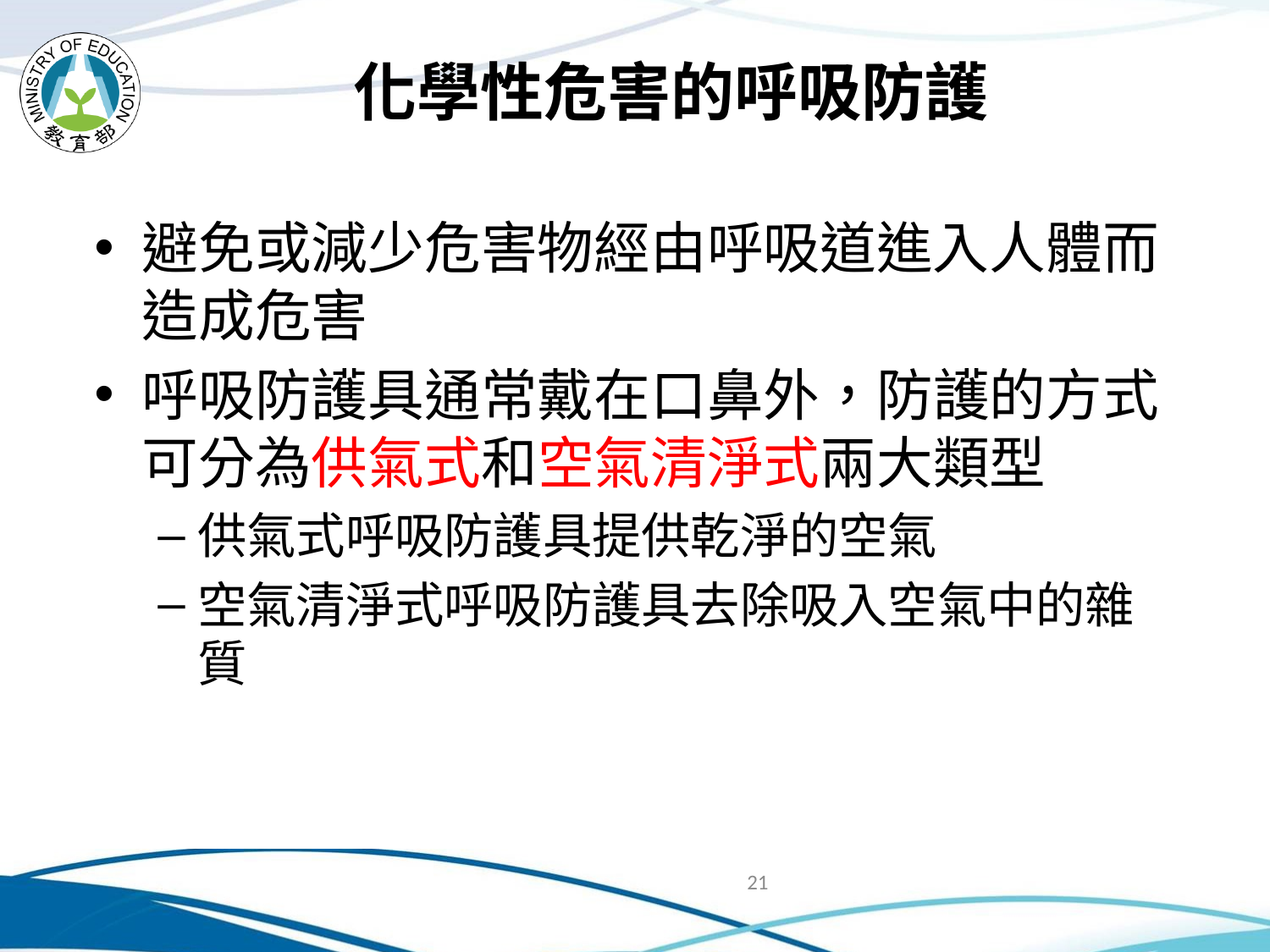

# 化學性危害的呼吸防護
避免或減少危害物經由呼吸道進入人體而造成危害
呼吸防護具通常戴在口鼻外，防護的方式可分為供氣式和空氣清淨式兩大類型
供氣式呼吸防護具提供乾淨的空氣
空氣清淨式呼吸防護具去除吸入空氣中的雜質
21